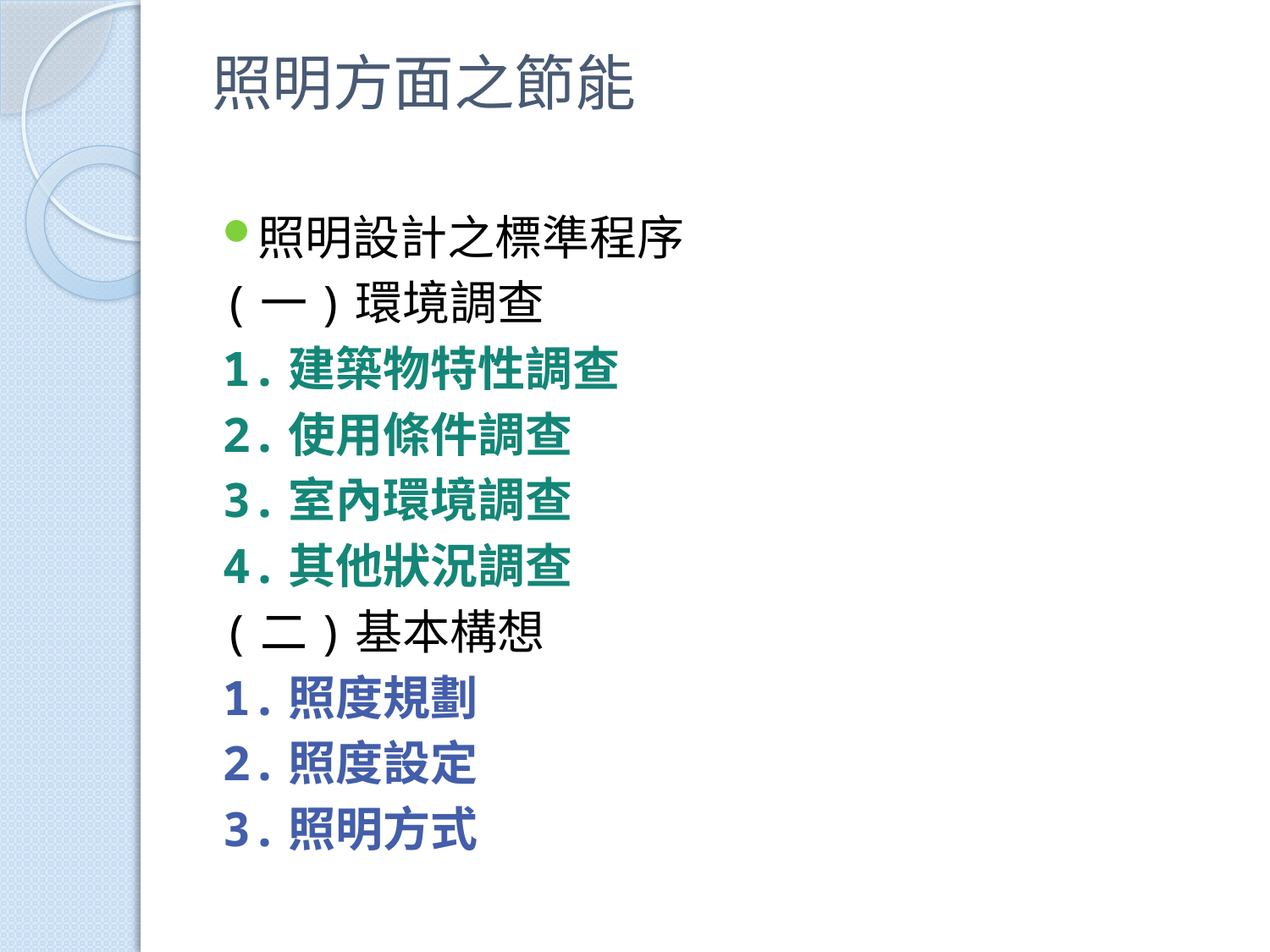

# 照明方面之節能
照明設計之標準程序
(一)環境調查
1.建築物特性調查
2.使用條件調查
3.室內環境調查
4.其他狀況調查
(二)基本構想
1.照度規劃
2.照度設定
3.照明方式